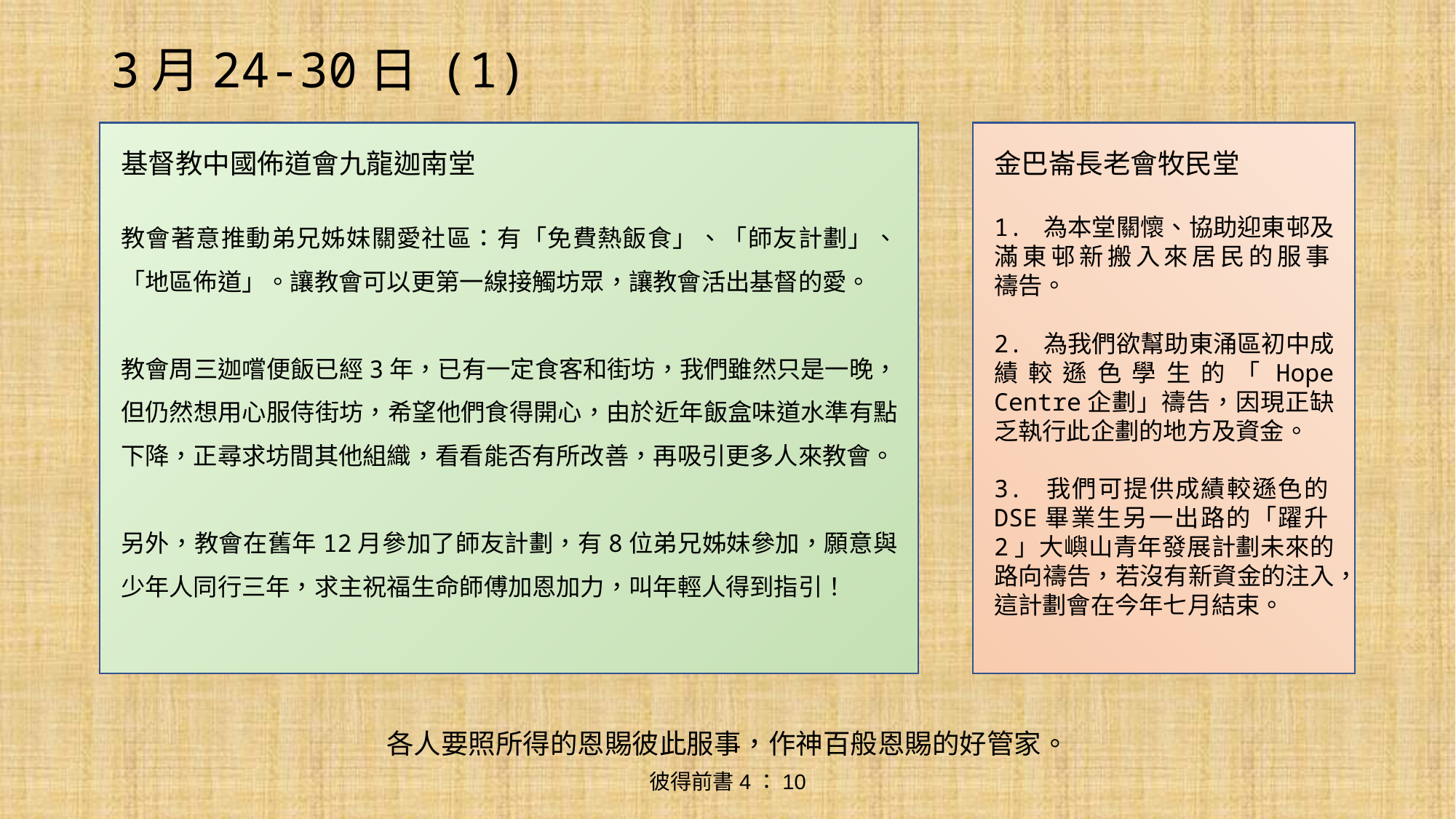

# 3月24-30日 (1)

基督教中國佈道會九龍迦南堂

教會著意推動弟兄姊妹關愛社區：有「免費熱飯食」、「師友計劃」、「地區佈道」。讓教會可以更第一線接觸坊眾，讓教會活出基督的愛。

教會周三迦嚐便飯已經3年，已有一定食客和街坊，我們雖然只是一晚，但仍然想用心服侍街坊，希望他們食得開心，由於近年飯盒味道水準有點下降，正尋求坊間其他組織，看看能否有所改善，再吸引更多人來教會。

另外，教會在舊年12月參加了師友計劃，有8位弟兄姊妹參加，願意與少年人同行三年，求主祝福生命師傅加恩加力，叫年輕人得到指引！

金巴崙長老會牧民堂

1. 為本堂關懷、協助迎東邨及滿東邨新搬入來居民的服事
禱告。

2. 為我們欲幫助東涌區初中成績較遜色學生的「Hope Centre企劃」禱告，因現正缺乏執行此企劃的地方及資金。

3. 我們可提供成績較遜色的DSE畢業生另一出路的「躍升2」大嶼山青年發展計劃未來的路向禱告，若沒有新資金的注入，這計劃會在今年七月結束。
各人要照所得的恩賜彼此服事，作神百般恩賜的好管家。
彼得前書4：10